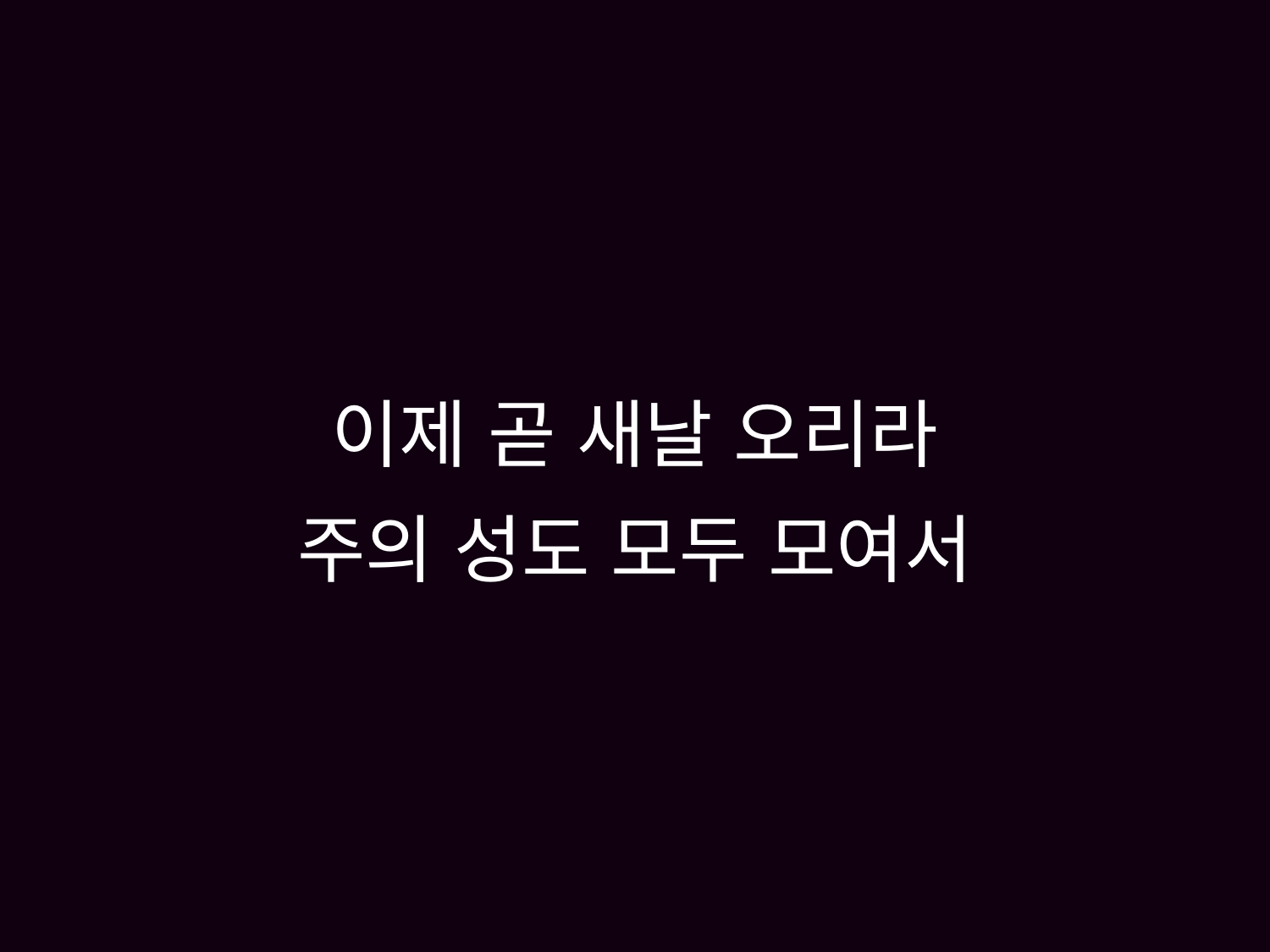

# 이제 곧 새날 오리라 주의 성도 모두 모여서